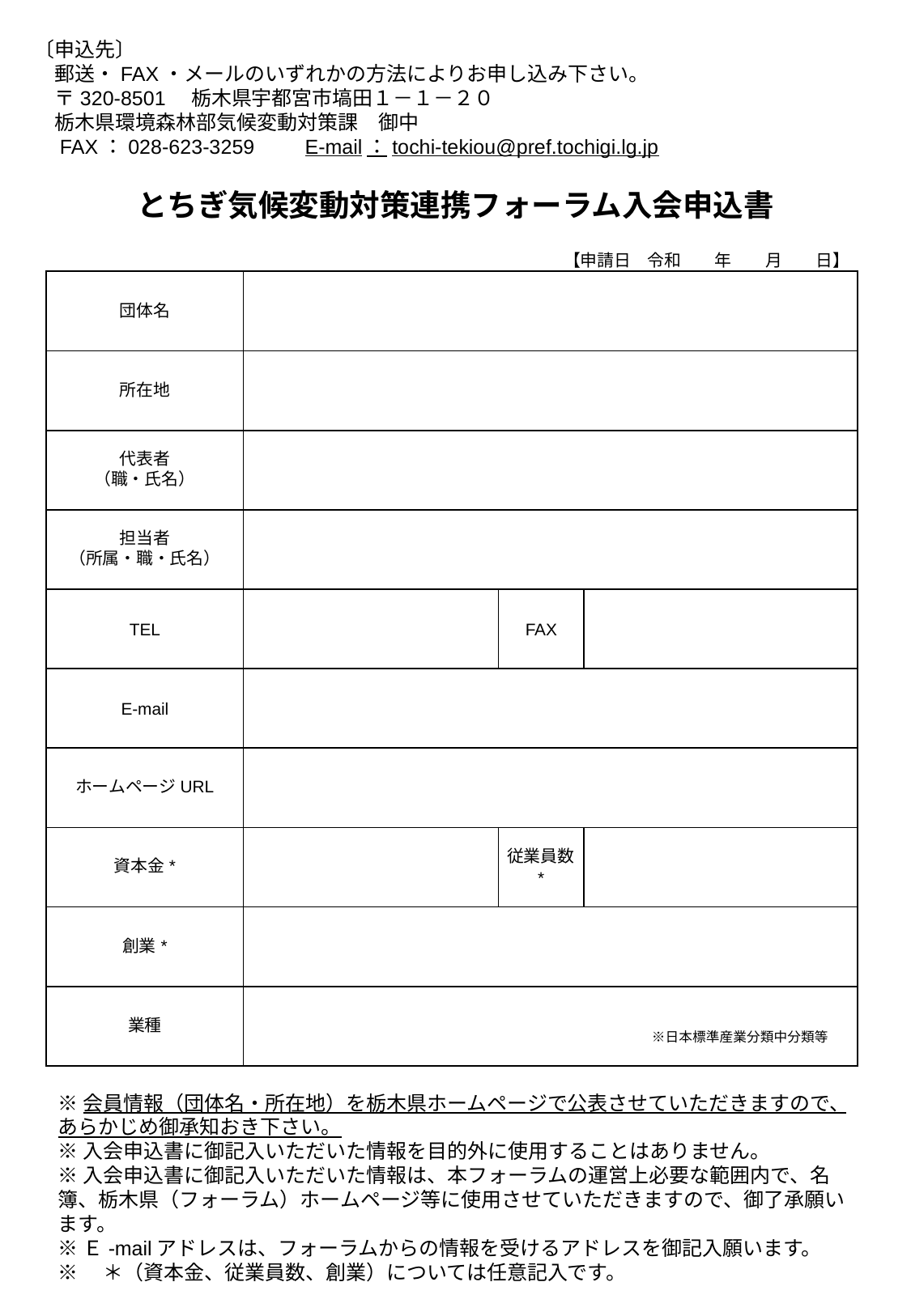

〔申込先〕
　郵送・FAX・メールのいずれかの方法によりお申し込み下さい。
　〒320-8501　栃木県宇都宮市塙田１－１－２０
　栃木県環境森林部気候変動対策課　御中
　FAX：028-623-3259　　E-mail：tochi-tekiou@pref.tochigi.lg.jp
とちぎ気候変動対策連携フォーラム入会申込書
| 【申請日　令和　　年　　月　　日】 |  |  |  |
| --- | --- | --- | --- |
| 団体名 |  |  |  |
| 所在地 |  |  |  |
| 代表者 （職・氏名） |  |  |  |
| 担当者 （所属・職・氏名） |  |  |  |
| TEL |  | FAX |  |
| E-mail |  |  |  |
| ホームページURL |  |  |  |
| 資本金\* |  | 従業員数\* |  |
| 創業\* |  |  |  |
| 業種 | ※日本標準産業分類中分類等 |  |  |
※会員情報（団体名・所在地）を栃木県ホームページで公表させていただきますので、あらかじめ御承知おき下さい。
※入会申込書に御記入いただいた情報を目的外に使用することはありません。
※入会申込書に御記入いただいた情報は、本フォーラムの運営上必要な範囲内で、名簿、栃木県（フォーラム）ホームページ等に使用させていただきますので、御了承願います。
※Ｅ-mailアドレスは、フォーラムからの情報を受けるアドレスを御記入願います。
※　＊（資本金、従業員数、創業）については任意記入です。